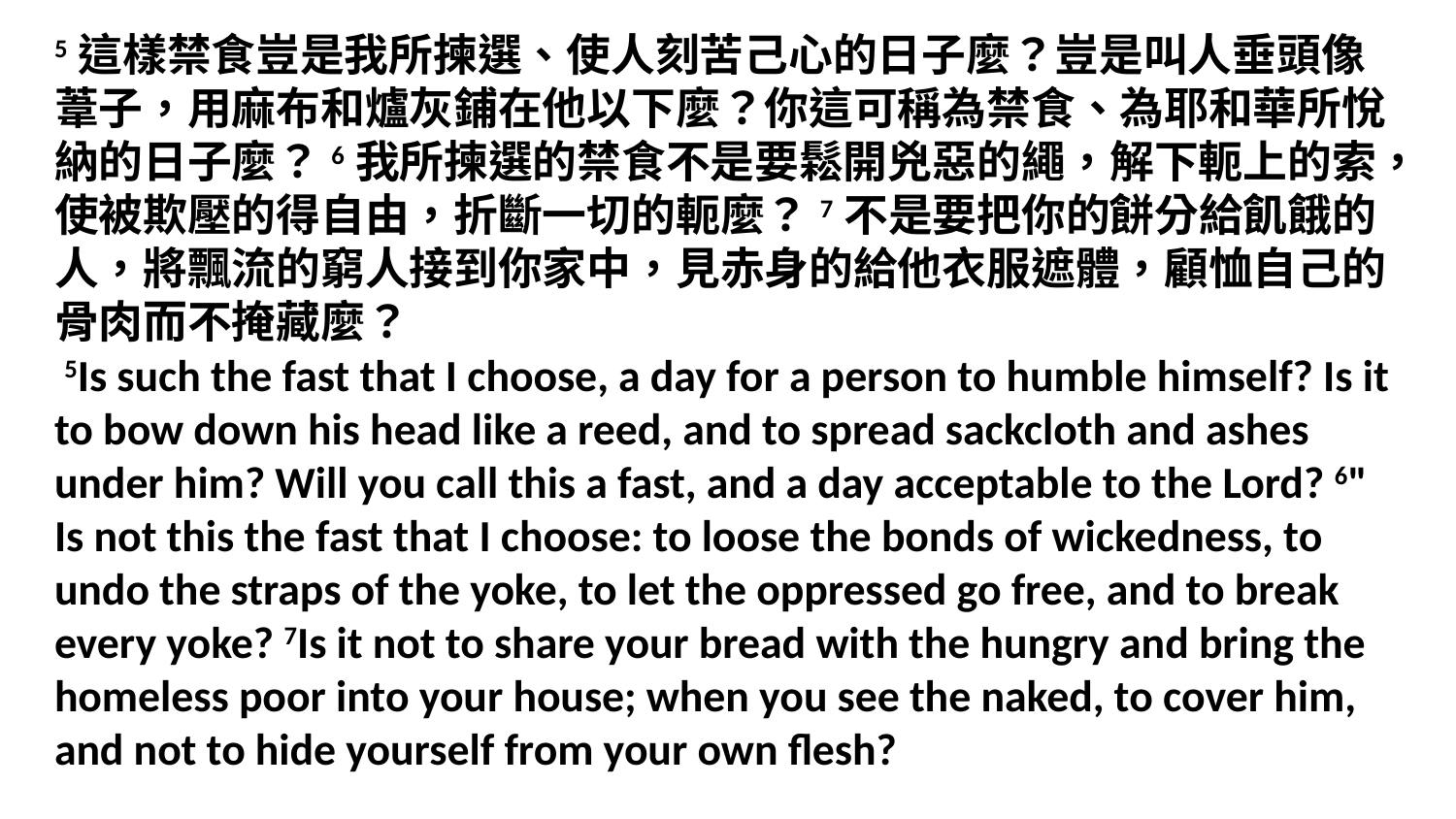

5這樣禁食豈是我所揀選、使人刻苦己心的日子麼？豈是叫人垂頭像葦子，用麻布和爐灰鋪在他以下麼？你這可稱為禁食、為耶和華所悅納的日子麼？6我所揀選的禁食不是要鬆開兇惡的繩，解下軛上的索，使被欺壓的得自由，折斷一切的軛麼？7不是要把你的餅分給飢餓的人，將飄流的窮人接到你家中，見赤身的給他衣服遮體，顧恤自己的骨肉而不掩藏麼？
 5Is such the fast that I choose, a day for a person to humble himself? Is it to bow down his head like a reed, and to spread sackcloth and ashes under him? Will you call this a fast, and a day acceptable to the Lord? 6" Is not this the fast that I choose: to loose the bonds of wickedness, to undo the straps of the yoke, to let the oppressed go free, and to break every yoke? 7Is it not to share your bread with the hungry and bring the homeless poor into your house; when you see the naked, to cover him, and not to hide yourself from your own flesh?